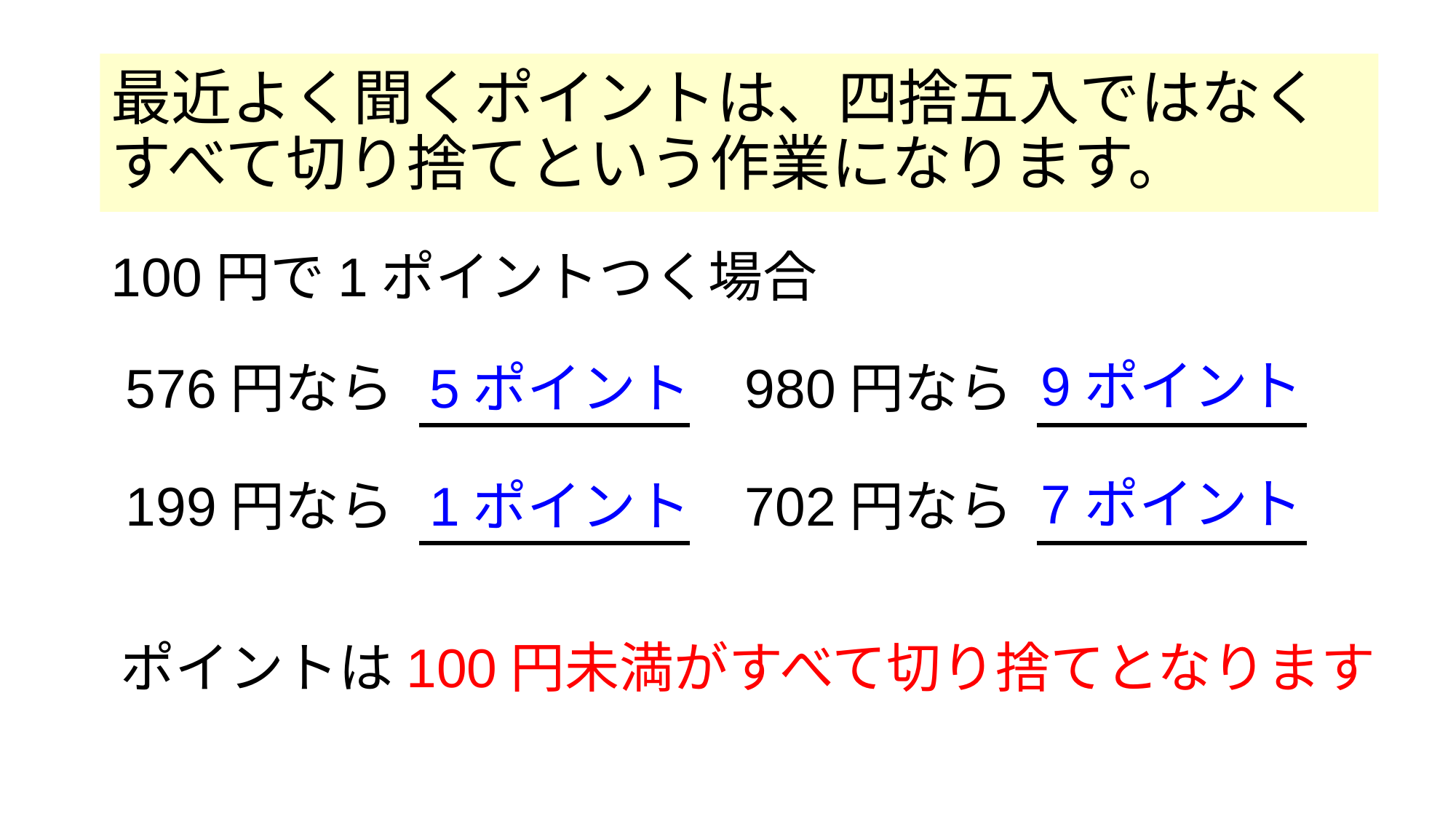

# 最近よく聞くポイントは、四捨五入ではなく すべて切り捨てという作業になります。
100円で1ポイントつく場合
9ポイント
576円なら
5ポイント
980円なら
7ポイント
199円なら
1ポイント
702円なら
ポイントは100円未満がすべて切り捨てとなります